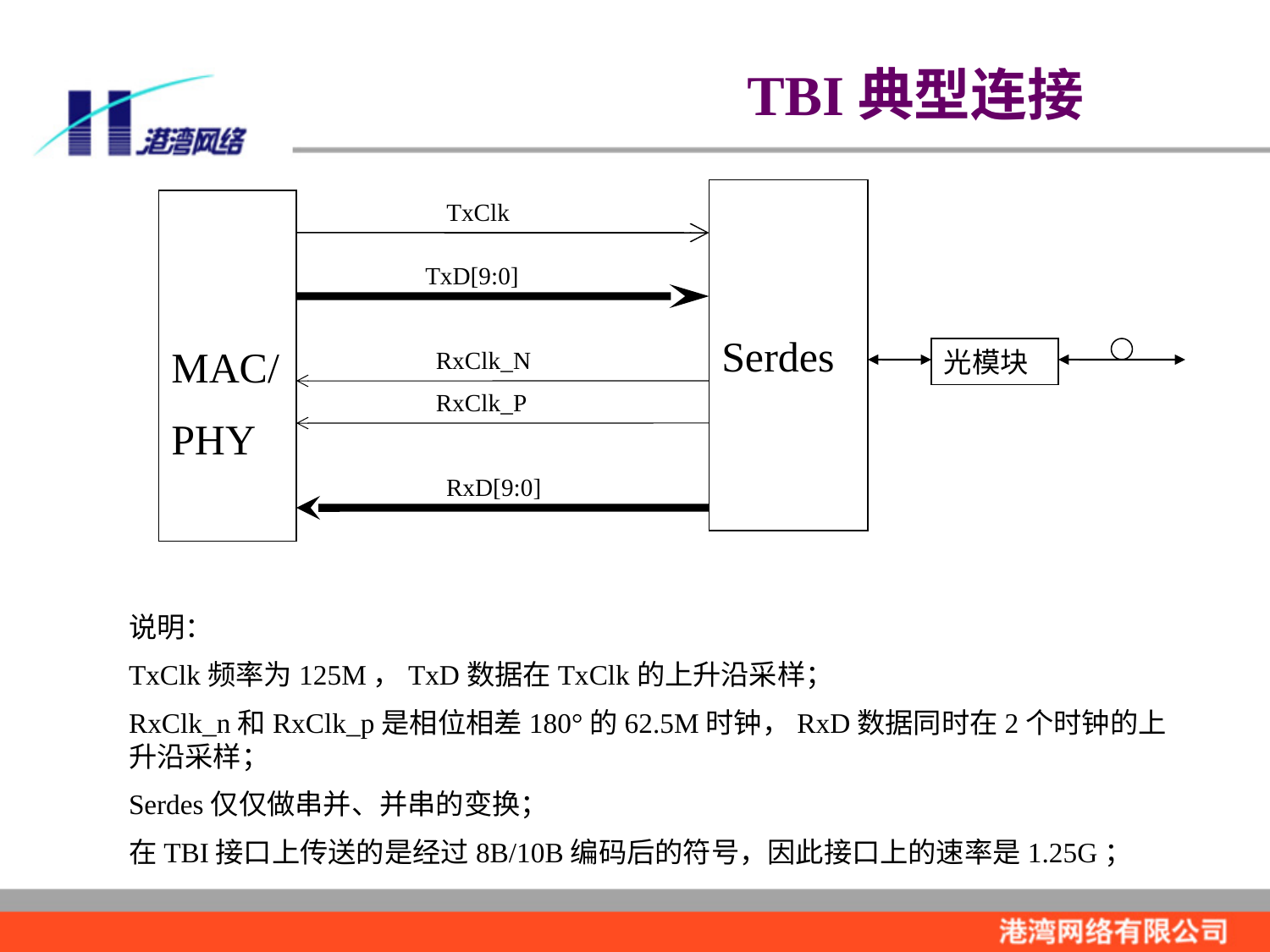

# TBI典型连接

Serdes

MAC/
PHY

TxClk

TxD[9:0]

RxClk_N
光模块

RxClk_P

RxD[9:0]

说明：
TxClk频率为125M，TxD数据在TxClk的上升沿采样；
RxClk_n和RxClk_p是相位相差180°的62.5M时钟，RxD数据同时在2个时钟的上升沿采样；
Serdes仅仅做串并、并串的变换；
在TBI接口上传送的是经过8B/10B编码后的符号，因此接口上的速率是1.25G；